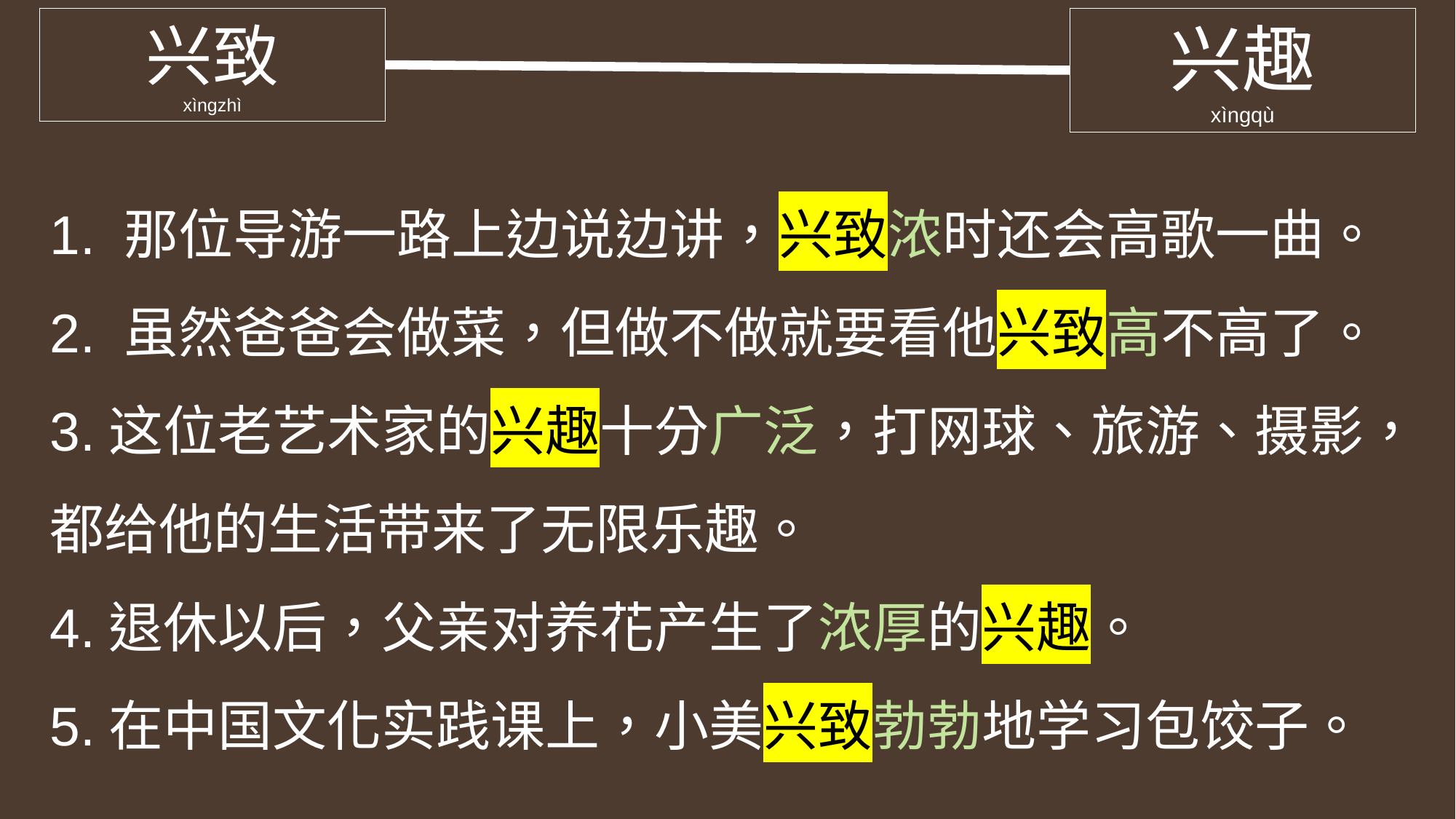

兴致
xìngzhì
兴趣
xìngqù
|  |
| --- |
1. 那位导游一路上边说边讲，兴致浓时还会高歌一曲。
2. 虽然爸爸会做菜，但做不做就要看他兴致高不高了。
3.这位老艺术家的兴趣十分广泛，打网球、旅游、摄影，都给他的生活带来了无限乐趣。
4.退休以后，父亲对养花产生了浓厚的兴趣。
5.在中国文化实践课上，小美兴致勃勃地学习包饺子。